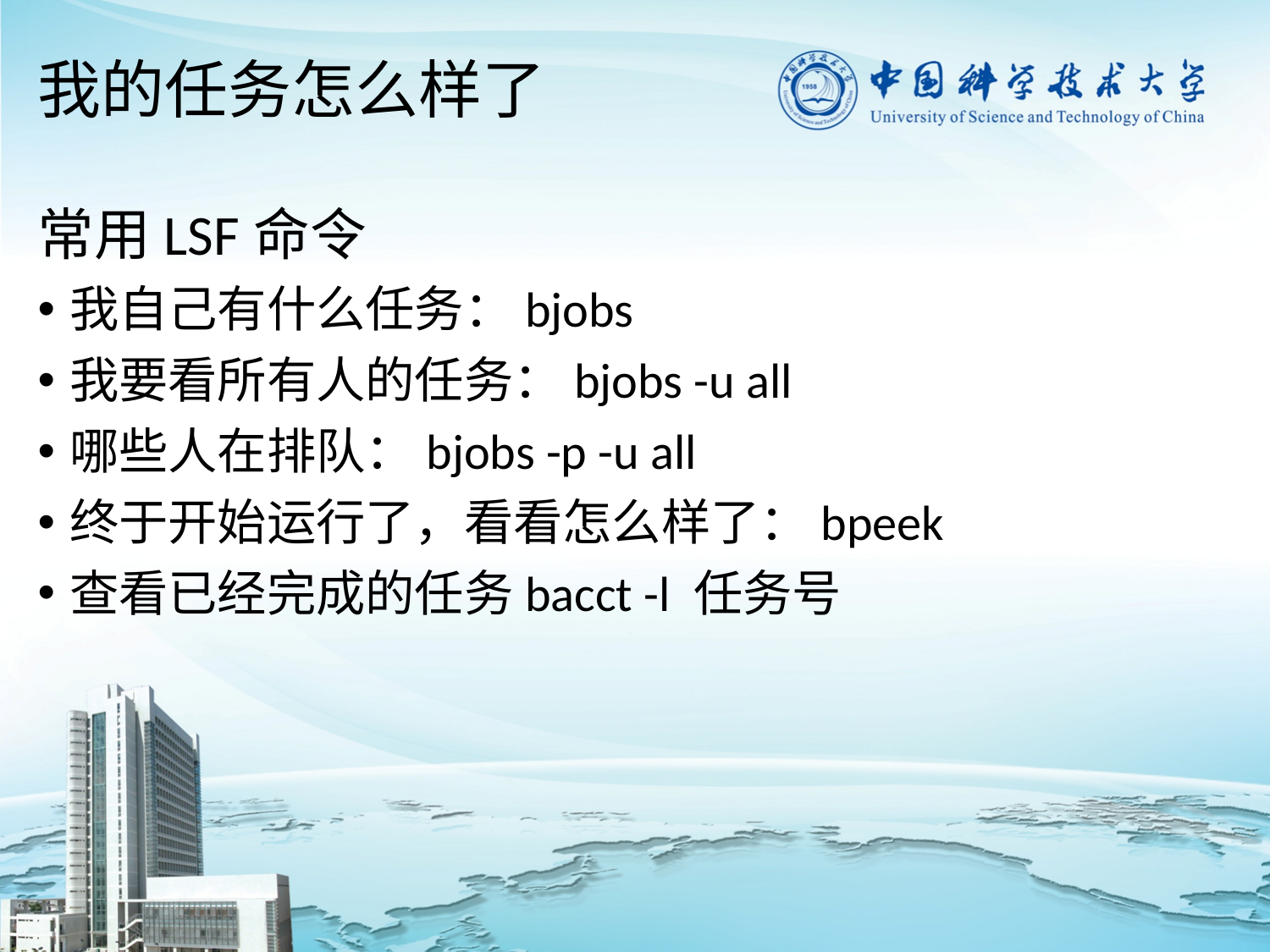

# 我的任务怎么样了
常用LSF命令
我自己有什么任务：bjobs
我要看所有人的任务：bjobs -u all
哪些人在排队：bjobs -p -u all
终于开始运行了，看看怎么样了：bpeek
查看已经完成的任务bacct -l 任务号